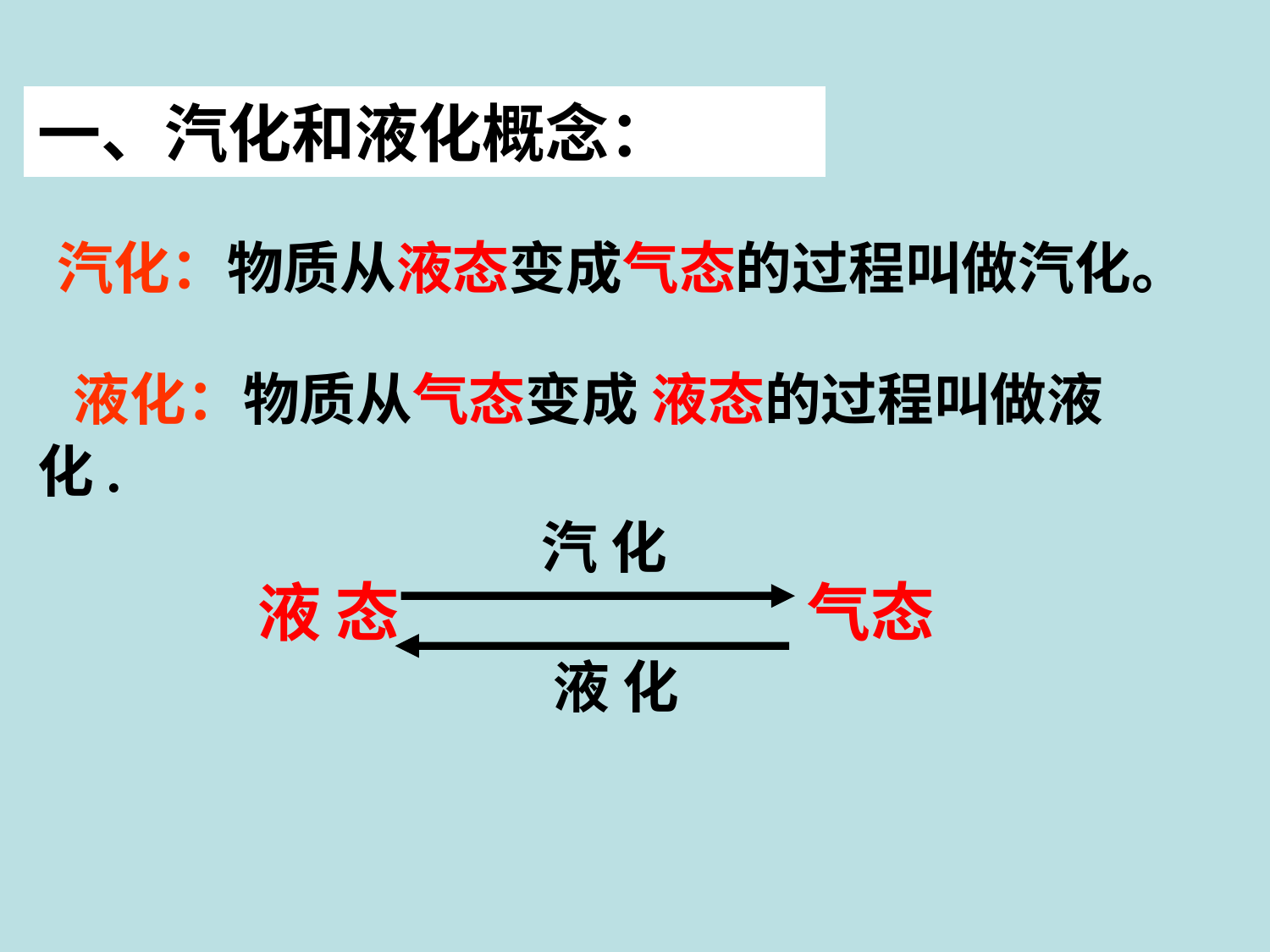

一、汽化和液化概念：
汽化：物质从液态变成气态的过程叫做汽化。
 液化：物质从气态变成 液态的过程叫做液化.
汽 化
液 态
气态

液 化